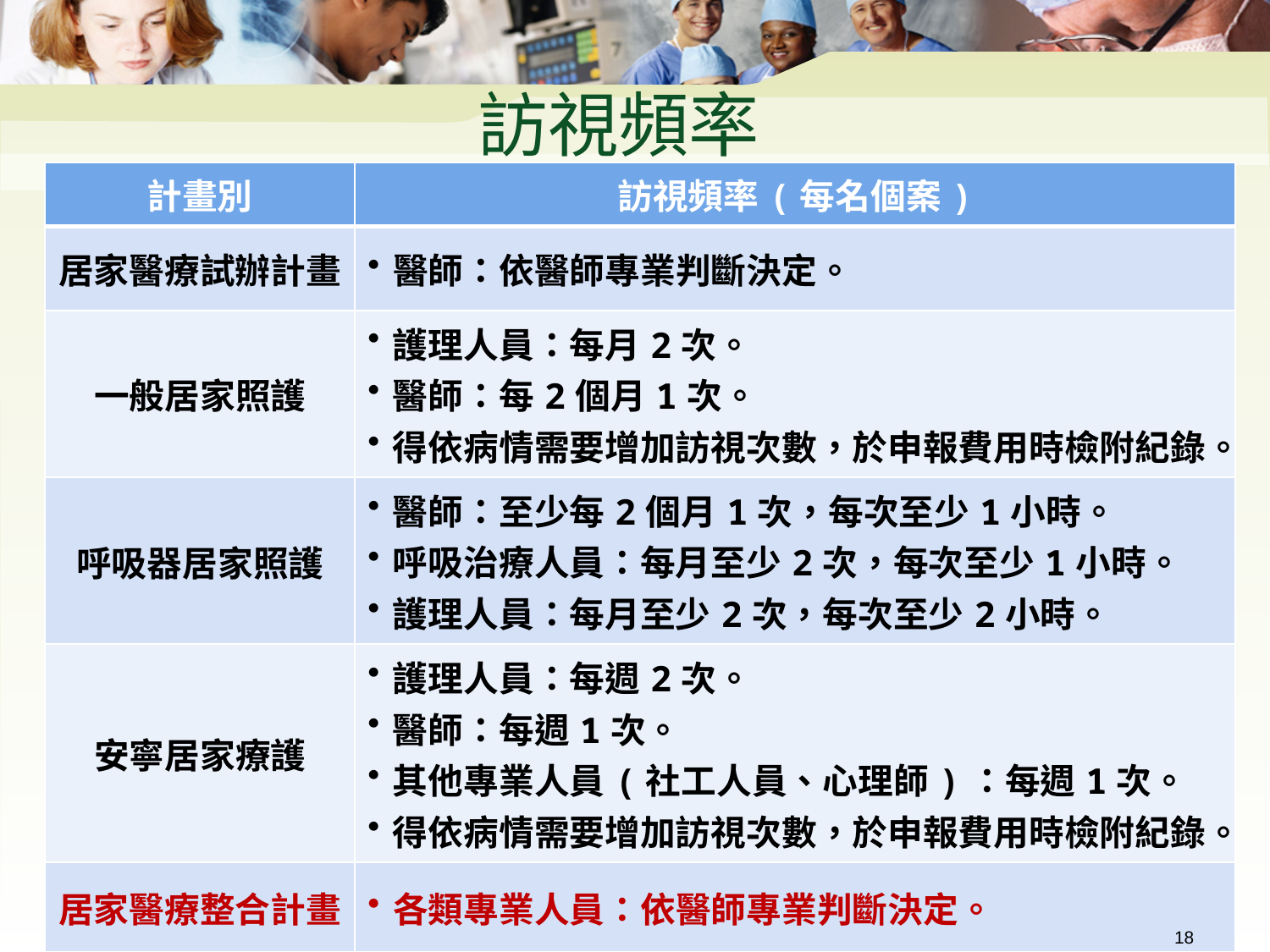

# 訪視頻率
| 計畫別 | 訪視頻率(每名個案) |
| --- | --- |
| 居家醫療試辦計畫 | 醫師：依醫師專業判斷決定。 |
| 一般居家照護 | 護理人員：每月2次。 醫師：每2個月1次。 得依病情需要增加訪視次數，於申報費用時檢附紀錄。 |
| 呼吸器居家照護 | 醫師：至少每2個月1次，每次至少1小時。 呼吸治療人員：每月至少2次，每次至少1小時。 護理人員：每月至少2次，每次至少2小時。 |
| 安寧居家療護 | 護理人員：每週2次。 醫師：每週1次。 其他專業人員(社工人員、心理師)：每週1次。 得依病情需要增加訪視次數，於申報費用時檢附紀錄。 |
| 居家醫療整合計畫 | 各類專業人員：依醫師專業判斷決定。 |
18